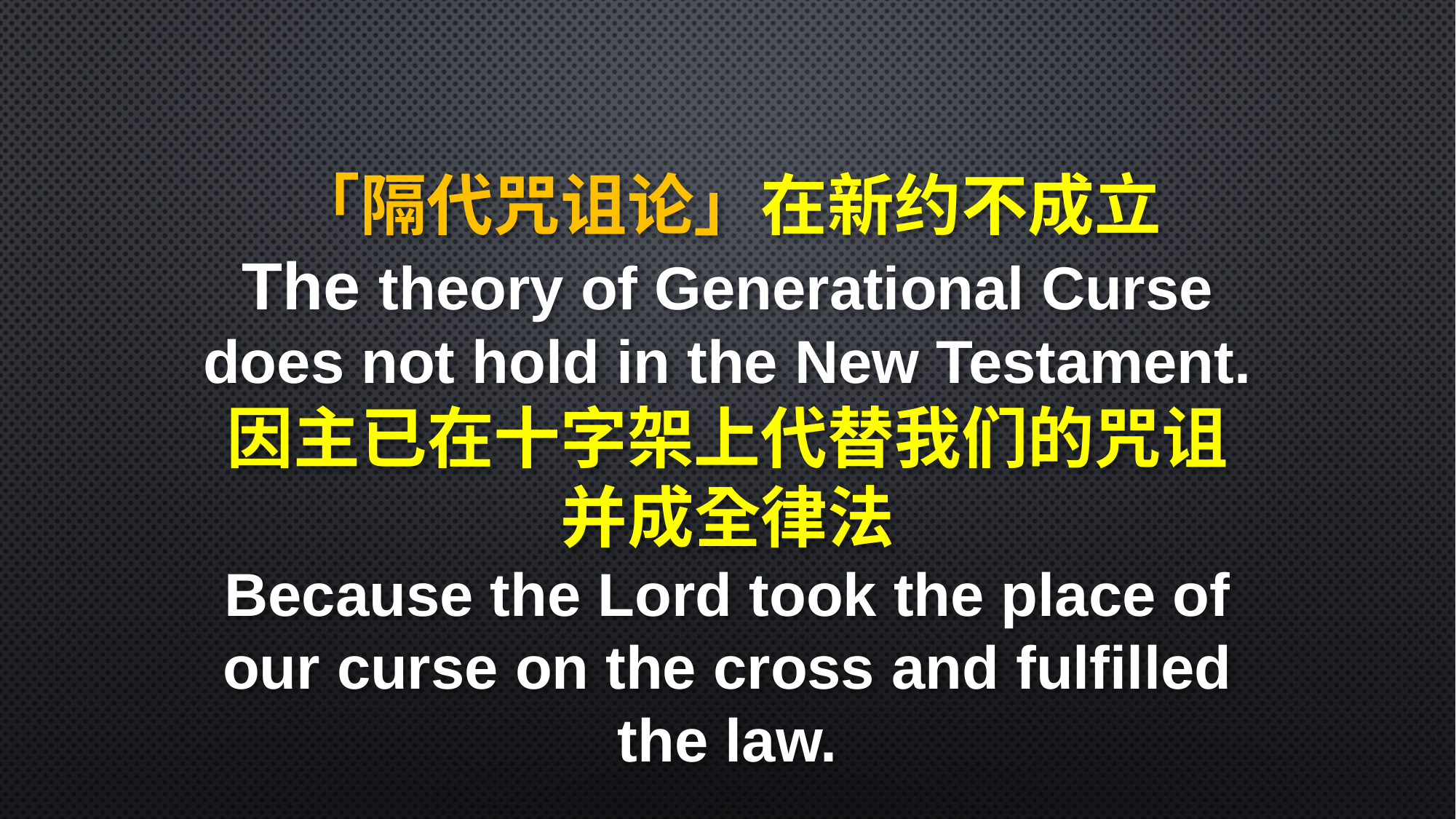

「隔代咒诅论」在新约不成立
The theory of Generational Curse does not hold in the New Testament.
因主已在十字架上代替我们的咒诅
并成全律法
Because the Lord took the place of our curse on the cross and fulfilled the law.